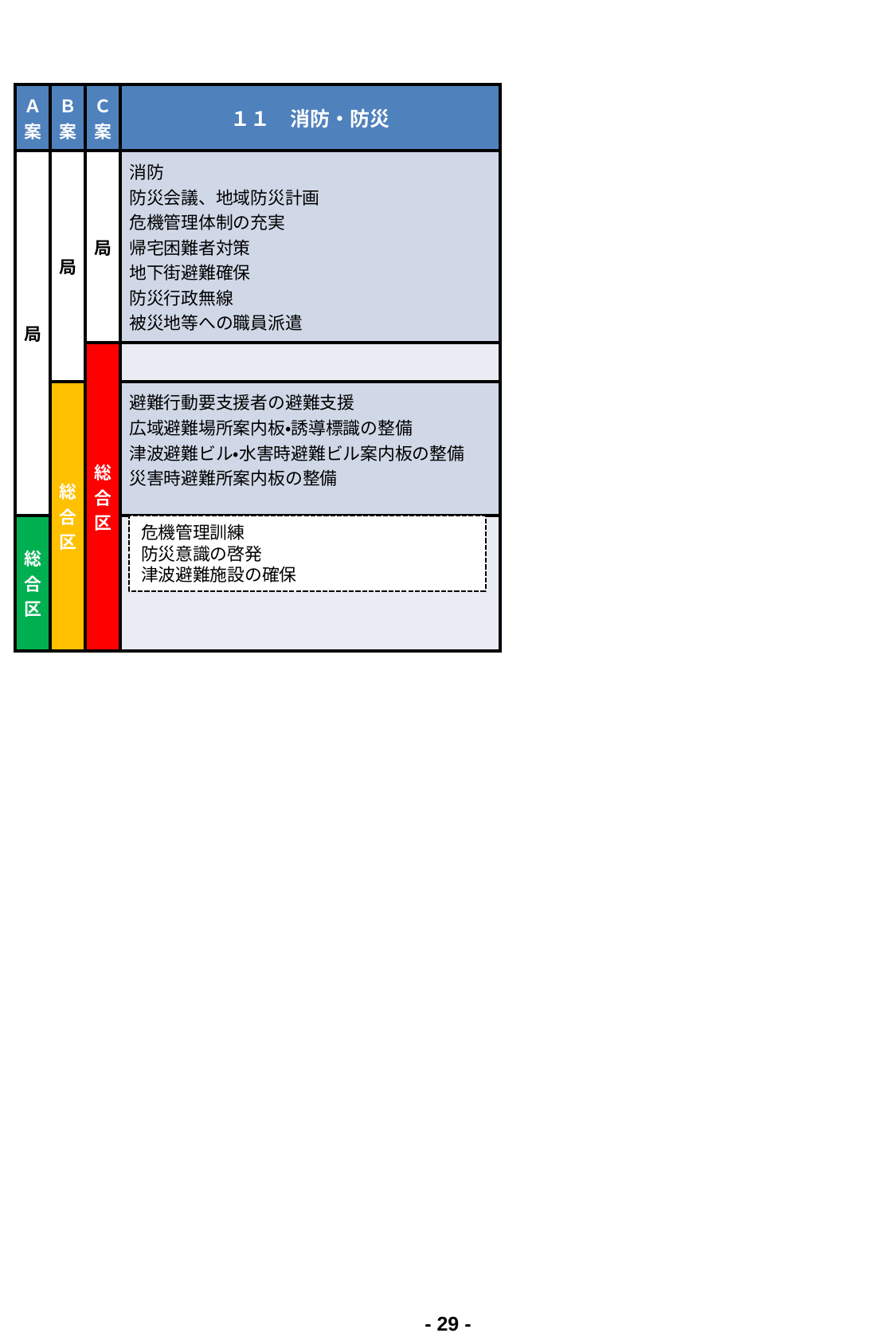

| Ａ案 | Ｂ案 | Ｃ案 | １１　消防・防災 |
| --- | --- | --- | --- |
| 局 | 局 | 局 | 消防 防災会議、地域防災計画 危機管理体制の充実 帰宅困難者対策 地下街避難確保 防災行政無線 被災地等への職員派遣 |
|  |  | 総合区 |  |
|  | 総合区 |  | 避難行動要支援者の避難支援 広域避難場所案内板・誘導標識の整備 津波避難ビル・水害時避難ビル案内板の整備 災害時避難所案内板の整備 |
| 総合区 |  |  | 自主防災組織力向上アドバイザー |
危機管理訓練
防災意識の啓発
津波避難施設の確保
- 29 -